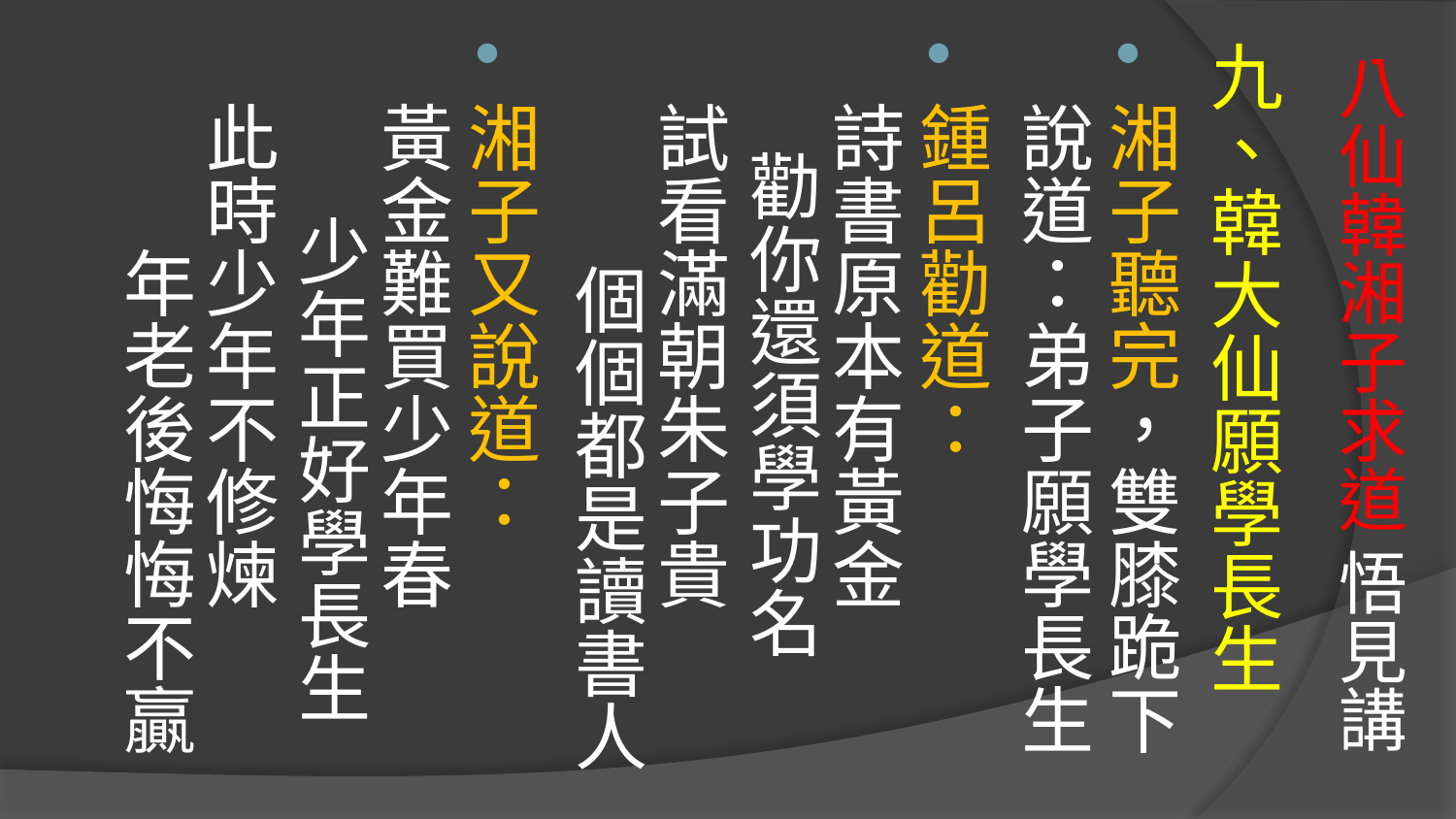

九、韓大仙願學長生
湘子聽完，雙膝跪下說道：弟子願學長生
鍾呂勸道： 
詩書原本有黃金              勸你還須學功名 
試看滿朝朱子貴                     個個都是讀書人
湘子又說道： 
黃金難買少年春                  少年正好學長生 
此時少年不修煉                    年老後悔悔不贏

# 八仙韓湘子求道 悟見講